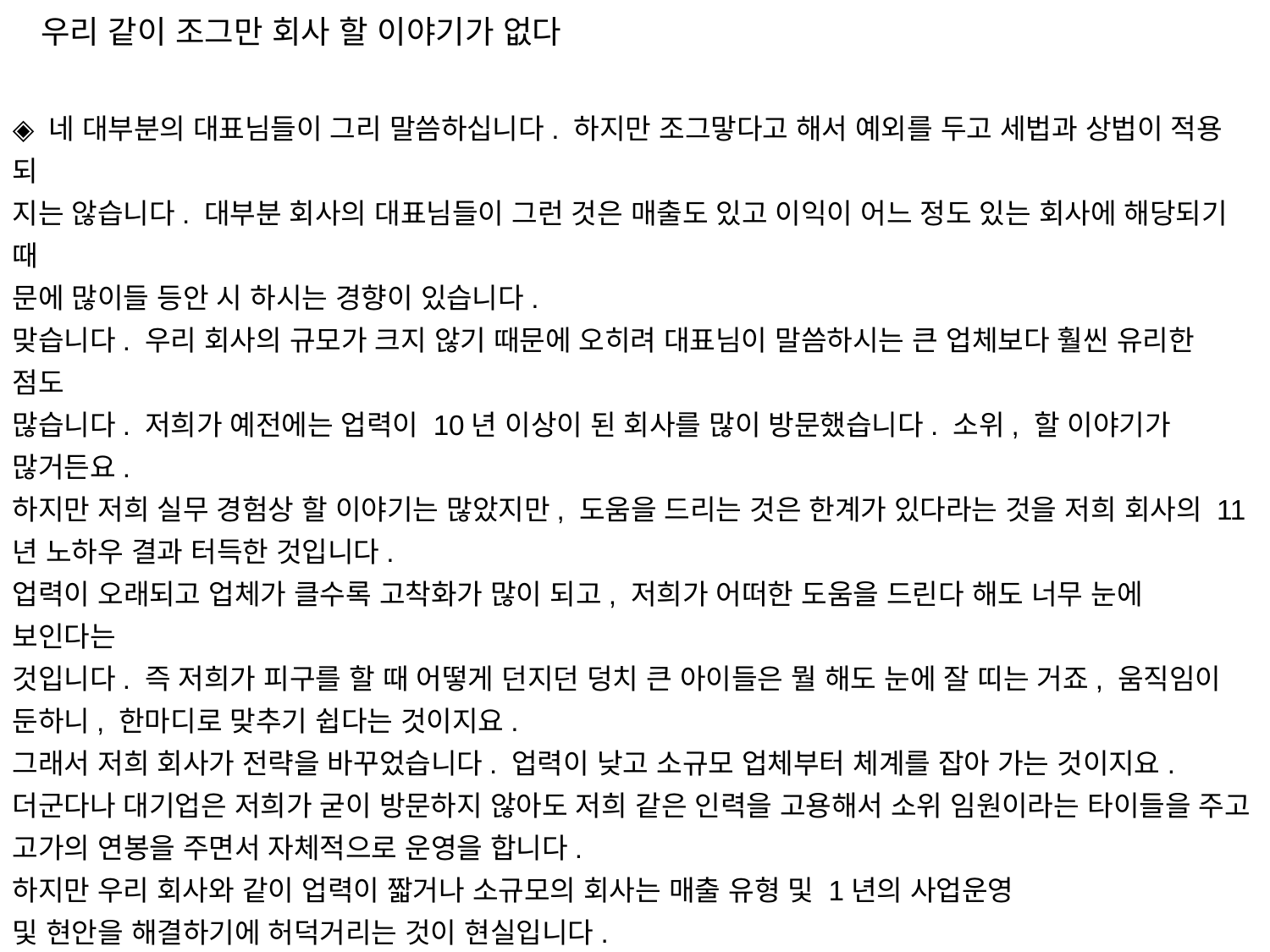

우리 같이 조그만 회사 할 이야기가 없다
◈ 네 대부분의 대표님들이 그리 말씀하십니다. 하지만 조그맣다고 해서 예외를 두고 세법과 상법이 적용 되
지는 않습니다. 대부분 회사의 대표님들이 그런 것은 매출도 있고 이익이 어느 정도 있는 회사에 해당되기 때
문에 많이들 등안 시 하시는 경향이 있습니다.
맞습니다. 우리 회사의 규모가 크지 않기 때문에 오히려 대표님이 말씀하시는 큰 업체보다 훨씬 유리한 점도
많습니다. 저희가 예전에는 업력이 10년 이상이 된 회사를 많이 방문했습니다. 소위, 할 이야기가 많거든요.
하지만 저희 실무 경험상 할 이야기는 많았지만, 도움을 드리는 것은 한계가 있다라는 것을 저희 회사의 11
년 노하우 결과 터득한 것입니다.
업력이 오래되고 업체가 클수록 고착화가 많이 되고, 저희가 어떠한 도움을 드린다 해도 너무 눈에 보인다는
것입니다. 즉 저희가 피구를 할 때 어떻게 던지던 덩치 큰 아이들은 뭘 해도 눈에 잘 띠는 거죠, 움직임이 둔하니, 한마디로 맞추기 쉽다는 것이지요.
그래서 저희 회사가 전략을 바꾸었습니다. 업력이 낮고 소규모 업체부터 체계를 잡아 가는 것이지요.
더군다나 대기업은 저희가 굳이 방문하지 않아도 저희 같은 인력을 고용해서 소위 임원이라는 타이들을 주고 고가의 연봉을 주면서 자체적으로 운영을 합니다.
하지만 우리 회사와 같이 업력이 짧거나 소규모의 회사는 매출 유형 및 1년의 사업운영
및 현안을 해결하기에 허덕거리는 것이 현실입니다.
아시다시피 건물을 지을 때도 골조공사가 잘못되면 아무리 크게 지어도 항상 불안하기 마련입니다.
기초가 잘 되어 있으면 회사에 언제든지 특별한 상황이 발생하더라도 외풍에 잘 견딜 수
있는 것입니다.